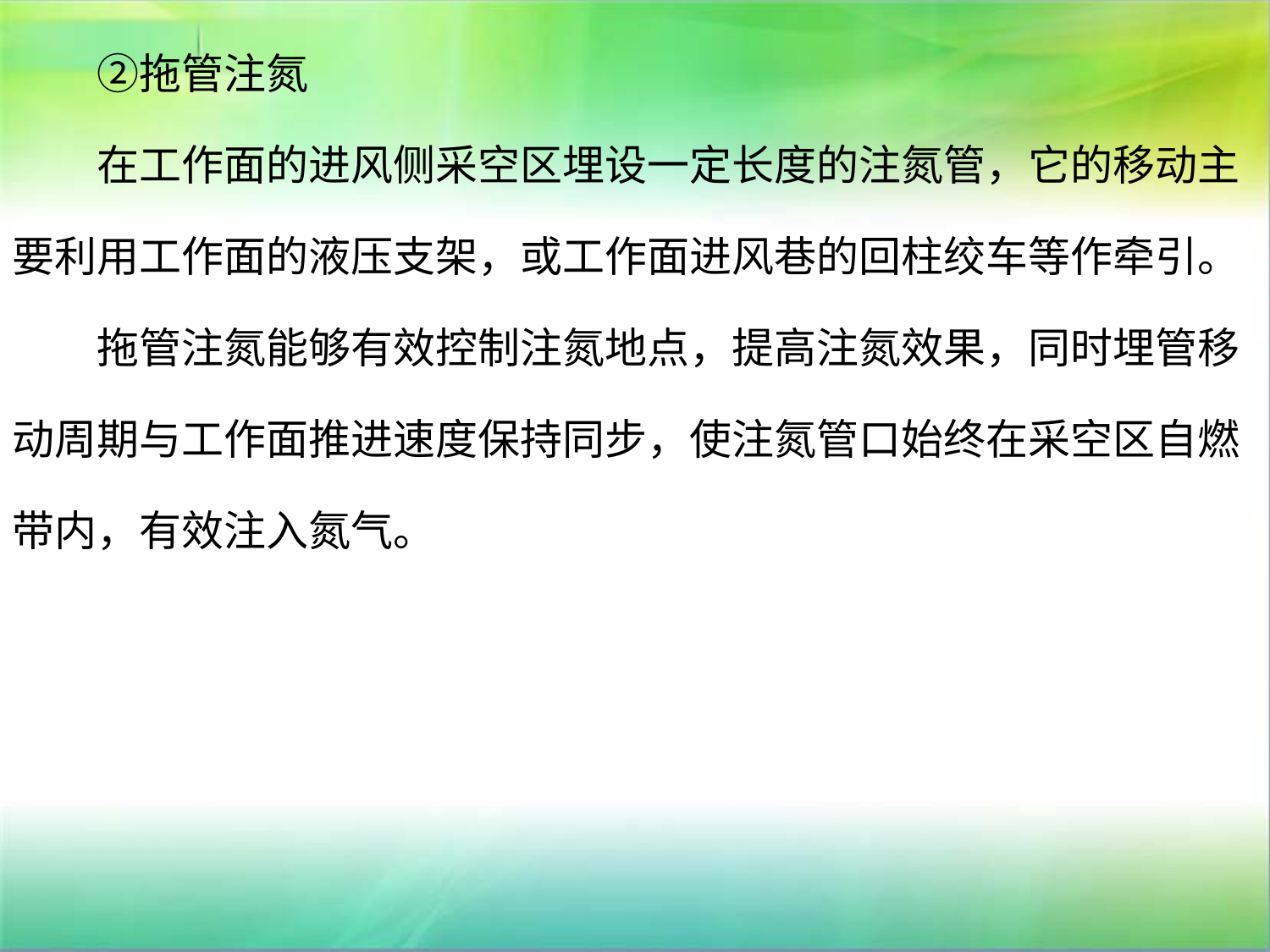

②拖管注氮
　　在工作面的进风侧采空区埋设一定长度的注氮管，它的移动主要利用工作面的液压支架，或工作面进风巷的回柱绞车等作牵引。
　　拖管注氮能够有效控制注氮地点，提高注氮效果，同时埋管移动周期与工作面推进速度保持同步，使注氮管口始终在采空区自燃带内，有效注入氮气。